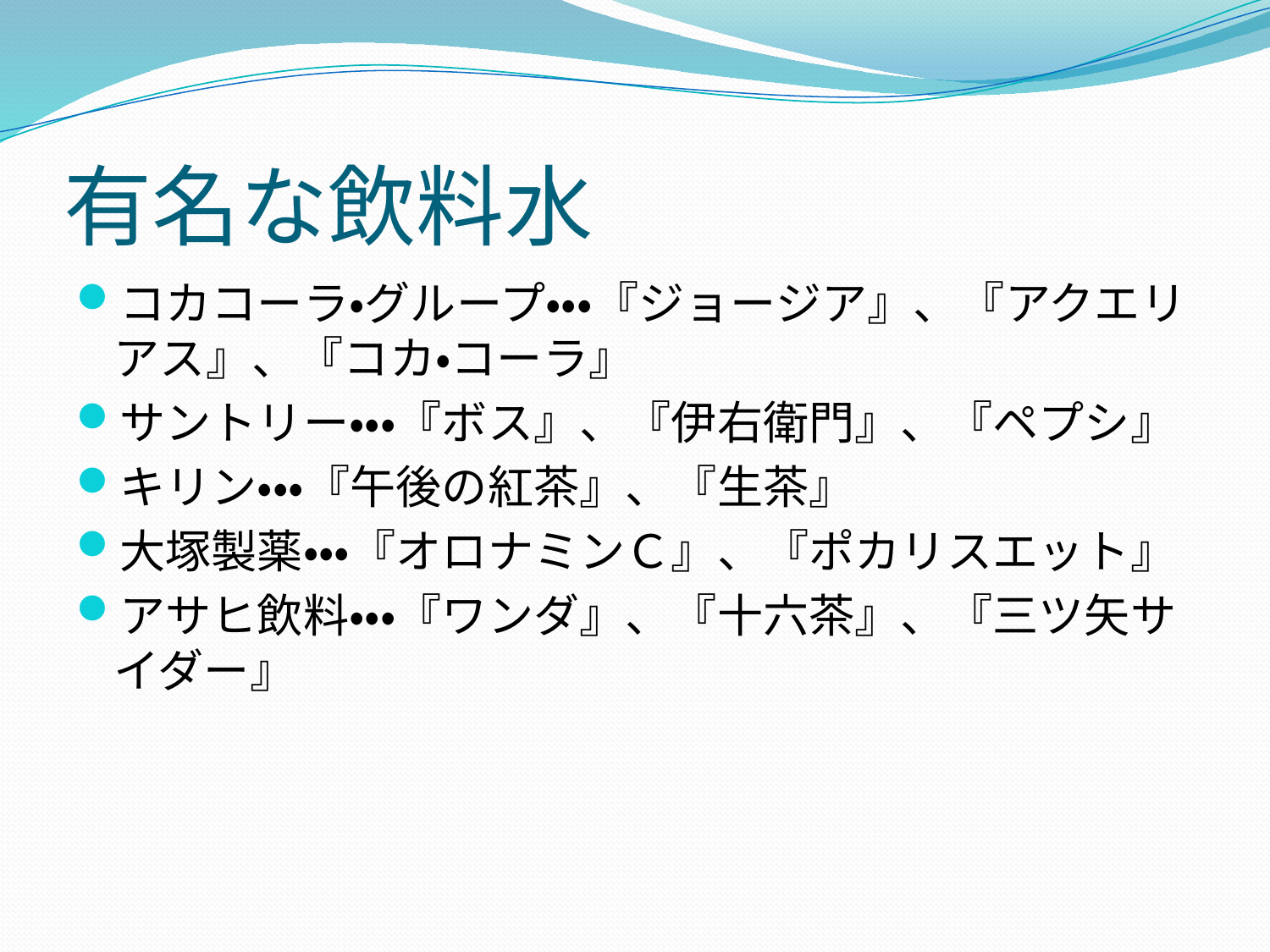

# 有名な飲料水
コカコーラ・グループ・・・『ジョージア』、『アクエリアス』、『コカ・コーラ』
サントリー・・・『ボス』、『伊右衛門』、『ペプシ』
キリン・・・『午後の紅茶』、『生茶』
大塚製薬・・・『オロナミンＣ』、『ポカリスエット』
アサヒ飲料・・・『ワンダ』、『十六茶』、『三ツ矢サイダー』